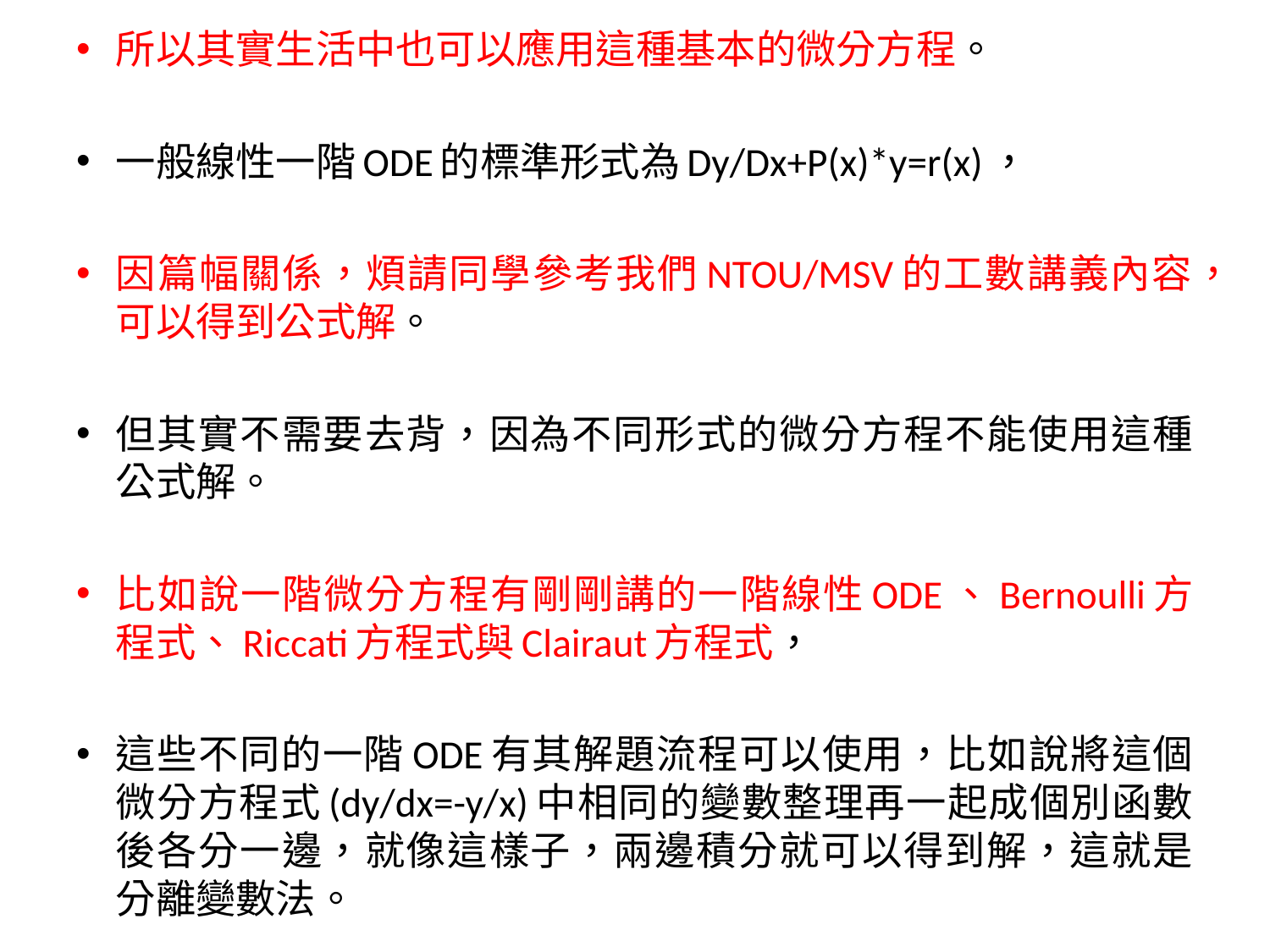

所以其實生活中也可以應用這種基本的微分方程。

一般線性一階ODE的標準形式為Dy/Dx+P(x)*y=r(x)，

因篇幅關係，煩請同學參考我們NTOU/MSV的工數講義內容，可以得到公式解。

但其實不需要去背，因為不同形式的微分方程不能使用這種公式解。

比如說一階微分方程有剛剛講的一階線性ODE、Bernoulli方程式、Riccati方程式與Clairaut方程式，

這些不同的一階ODE有其解題流程可以使用，比如說將這個微分方程式(dy/dx=-y/x)中相同的變數整理再一起成個別函數後各分一邊，就像這樣子，兩邊積分就可以得到解，這就是分離變數法。